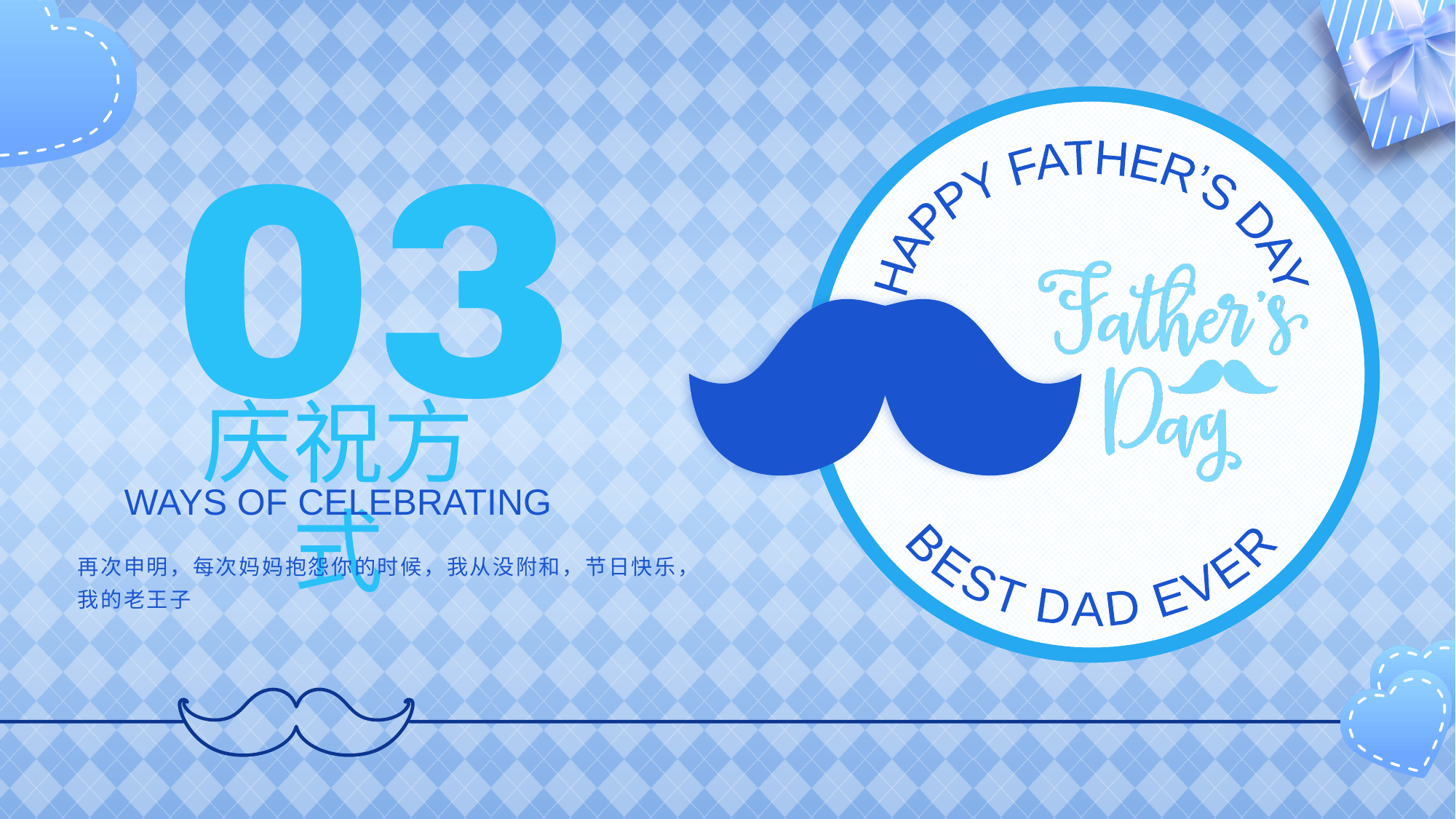

03

庆祝方式
WAYS OF CELEBRATING
再次申明，每次妈妈抱怨你的时候，我从没附和，节日快乐，我的老王子